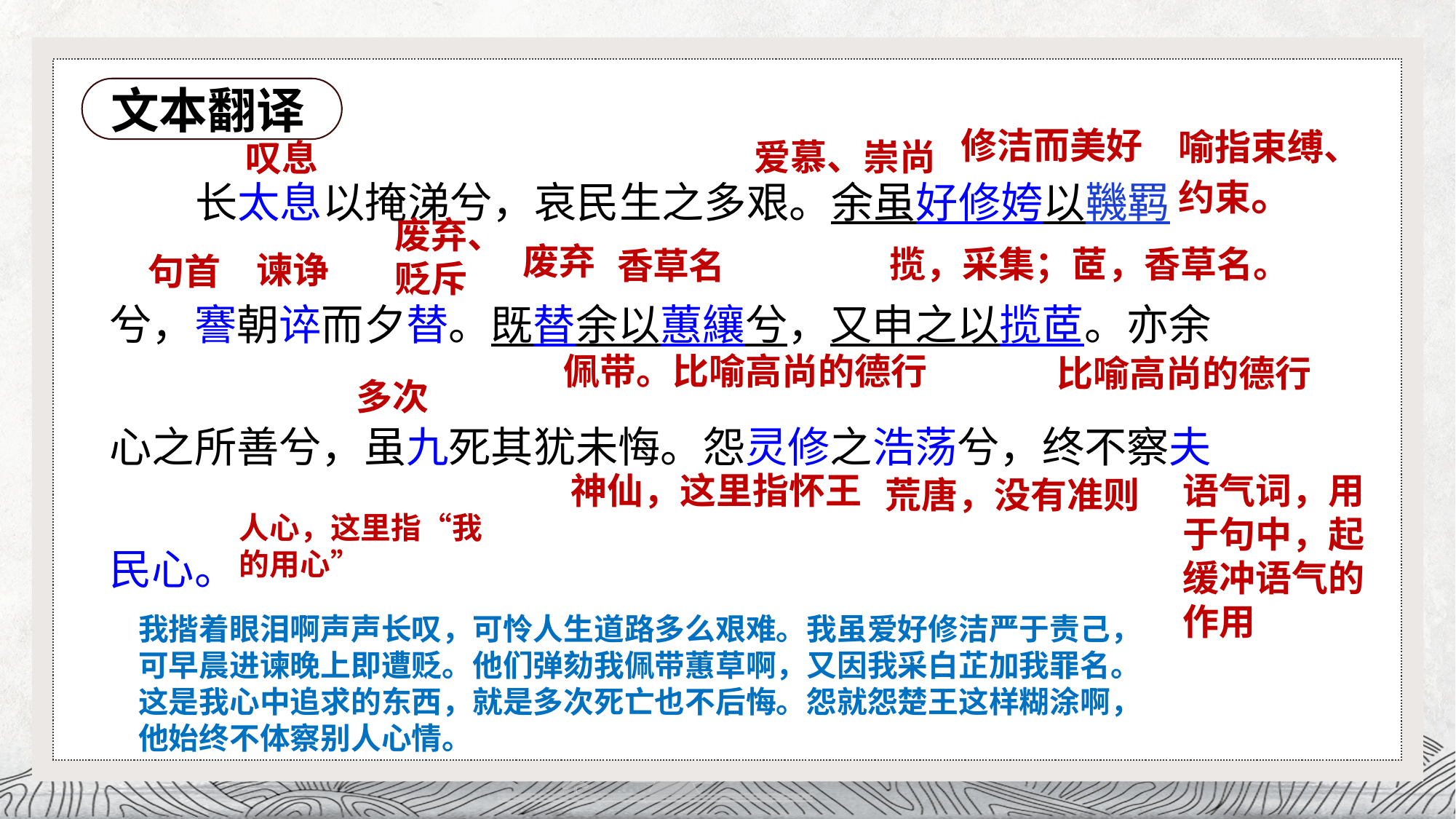

# 文本翻译
修洁而美好
喻指束缚、约束。
爱慕、崇尚
叹息
长太息以掩涕兮，哀民生之多艰。余虽好修姱以鞿羁

兮，謇朝谇而夕替。既替余以蕙纕兮，又申之以揽茝。亦余

心之所善兮，虽九死其犹未悔。怨灵修之浩荡兮，终不察夫

民心。
废弃、
贬斥
废弃
揽，采集；茝，香草名。
香草名
谏诤
句首
佩带。比喻高尚的德行
比喻高尚的德行
多次
神仙，这里指怀王
语气词，用于句中，起缓冲语气的作用
荒唐，没有准则
人心，这里指“我的用心”
我揩着眼泪啊声声长叹，可怜人生道路多么艰难。我虽爱好修洁严于责己，可早晨进谏晚上即遭贬。他们弹劾我佩带蕙草啊，又因我采白芷加我罪名。
这是我心中追求的东西，就是多次死亡也不后悔。怨就怨楚王这样糊涂啊，他始终不体察别人心情。